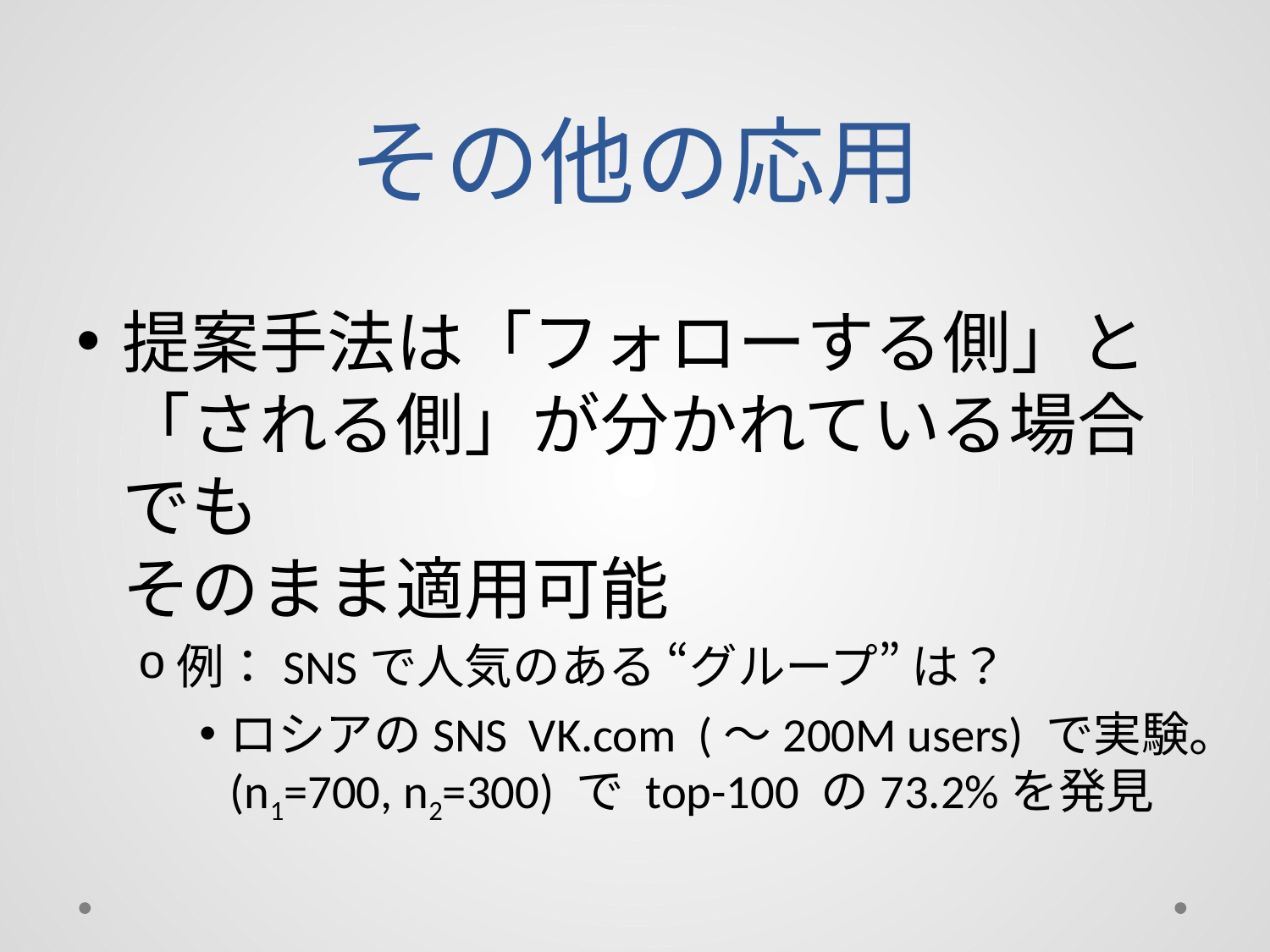

# その他の応用

提案手法は「フォローする側」と
「される側」が分かれている場合でも
そのまま適用可能
例：SNSで人気のある “グループ” は？
ロシアのSNS  VK.com  (～200M users) で実験。(n1=700, n2=300) で top-100 の73.2%を発見